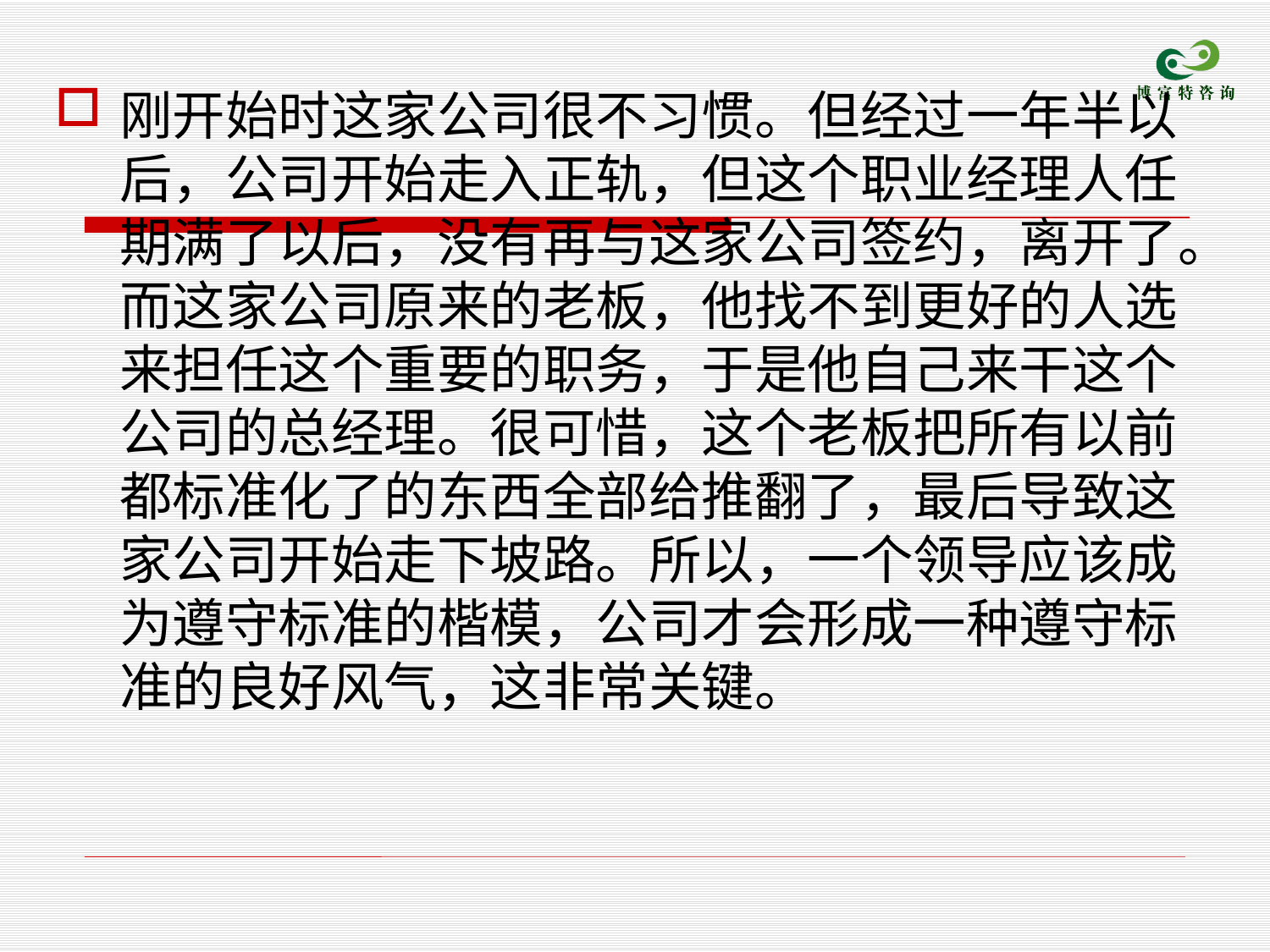

刚开始时这家公司很不习惯。但经过一年半以后，公司开始走入正轨，但这个职业经理人任期满了以后，没有再与这家公司签约，离开了。而这家公司原来的老板，他找不到更好的人选来担任这个重要的职务，于是他自己来干这个公司的总经理。很可惜，这个老板把所有以前都标准化了的东西全部给推翻了，最后导致这家公司开始走下坡路。所以，一个领导应该成为遵守标准的楷模，公司才会形成一种遵守标准的良好风气，这非常关键。

594